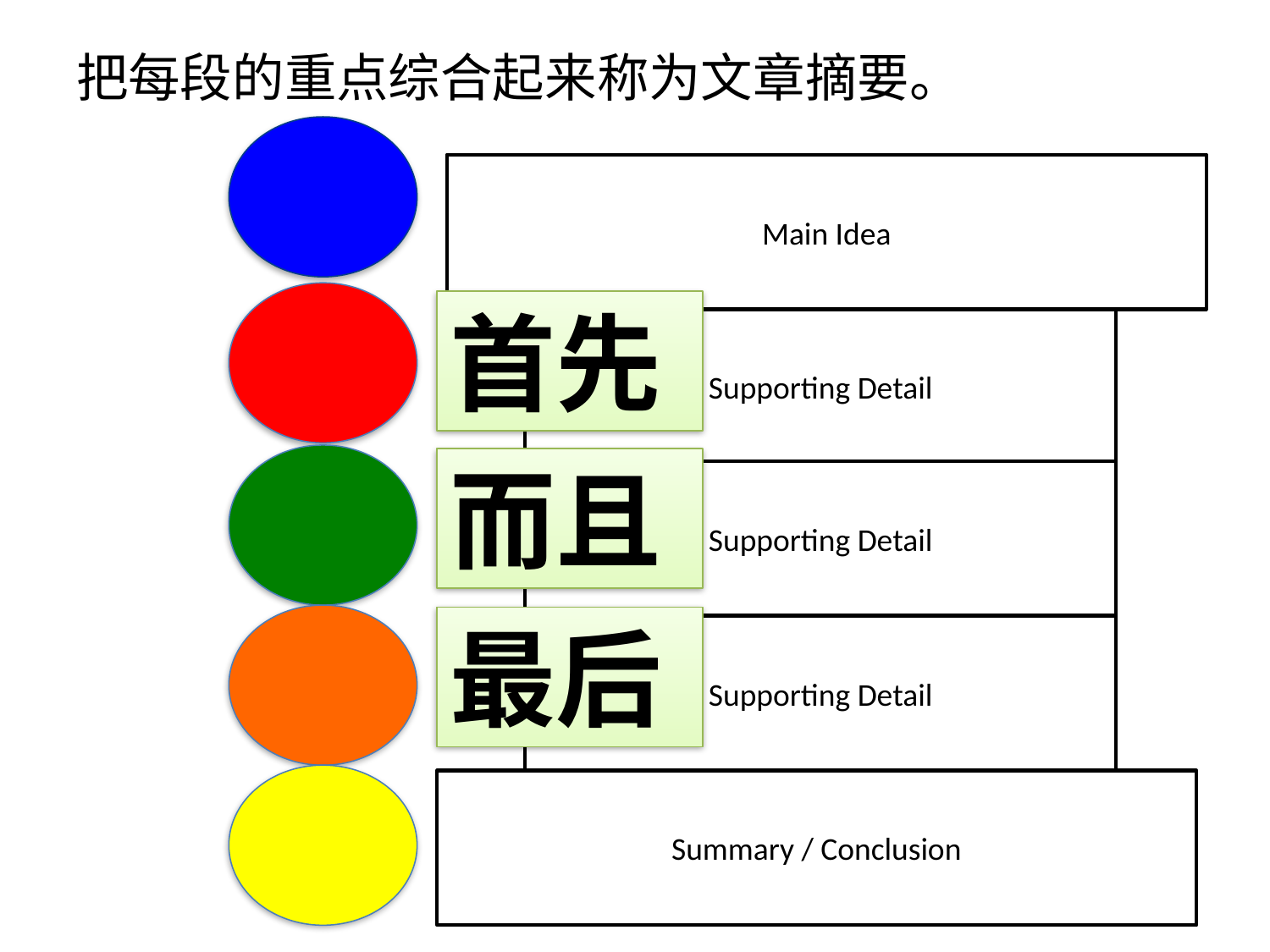

# 把每段的重点综合起来称为文章摘要。

Main Idea
Supporting Detail
Supporting Detail
Supporting Detail
Summary / Conclusion

首先

而且

最后